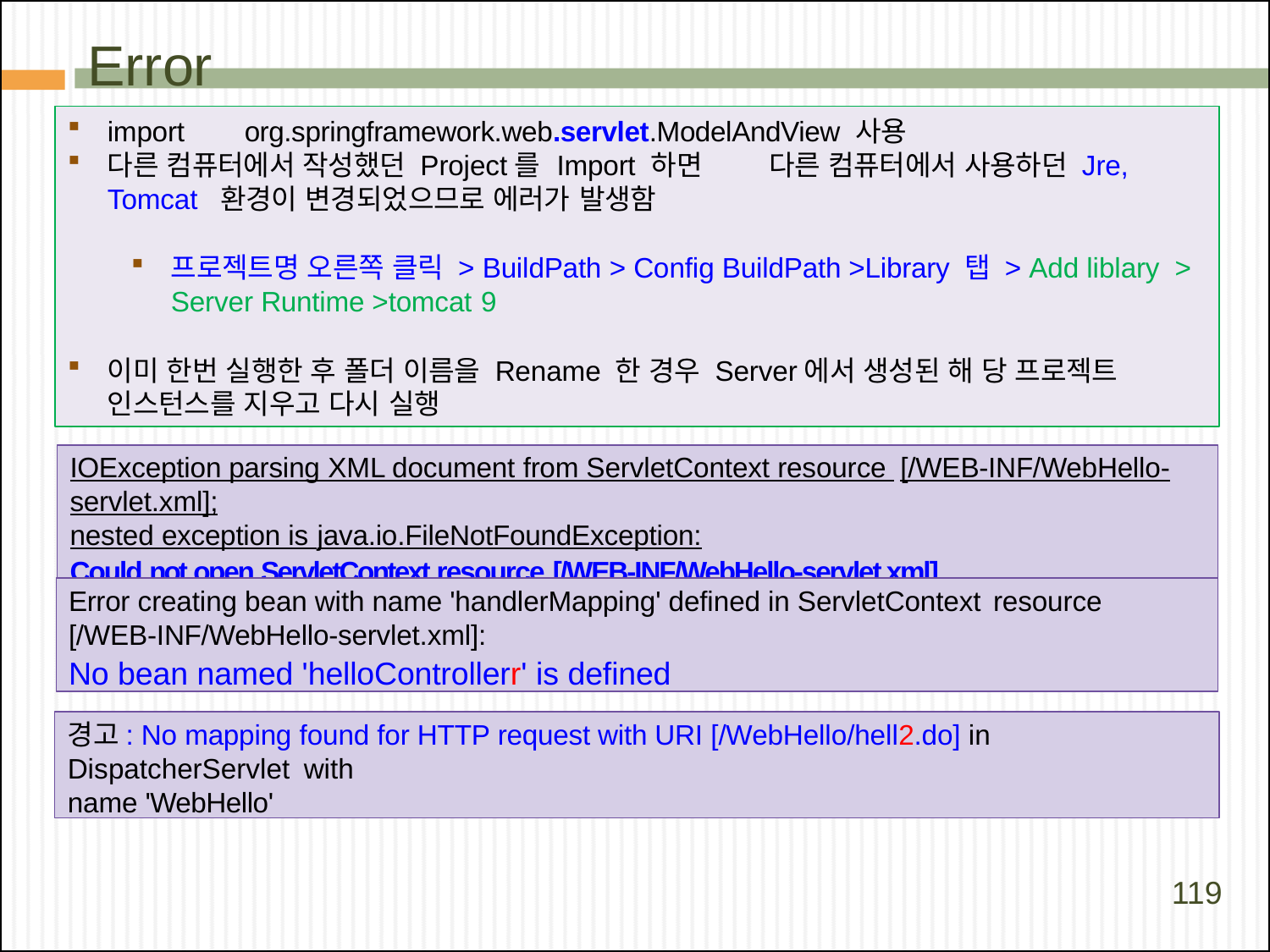

# Error message

import	org.springframework.web.servlet.ModelAndView 사용
다른 컴퓨터에서 작성했던 Project를 Import 하면	다른 컴퓨터에서 사용하던 Jre, Tomcat  환경이 변경되었으므로 에러가 발생함

프로젝트명 오른쪽 클릭 > BuildPath > Config BuildPath >Library 탭 > Add liblary >
Server Runtime >tomcat 9

이미 한번 실행한 후 폴더 이름을 Rename 한 경우 Server에서 생성된 해 당 프로젝트  인스턴스를 지우고 다시 실행
IOException parsing XML document from ServletContext resource [/WEB-INF/WebHello-servlet.xml];
nested exception is java.io.FileNotFoundException:
Could not open ServletContext resource [/WEB-INF/WebHello-servlet.xml]
Error creating bean with name 'handlerMapping' defined in ServletContext resource
[/WEB-INF/WebHello-servlet.xml]:
No bean named 'helloControllerr' is defined
경고: No mapping found for HTTP request with URI [/WebHello/hell2.do] in DispatcherServlet with
name 'WebHello'
119